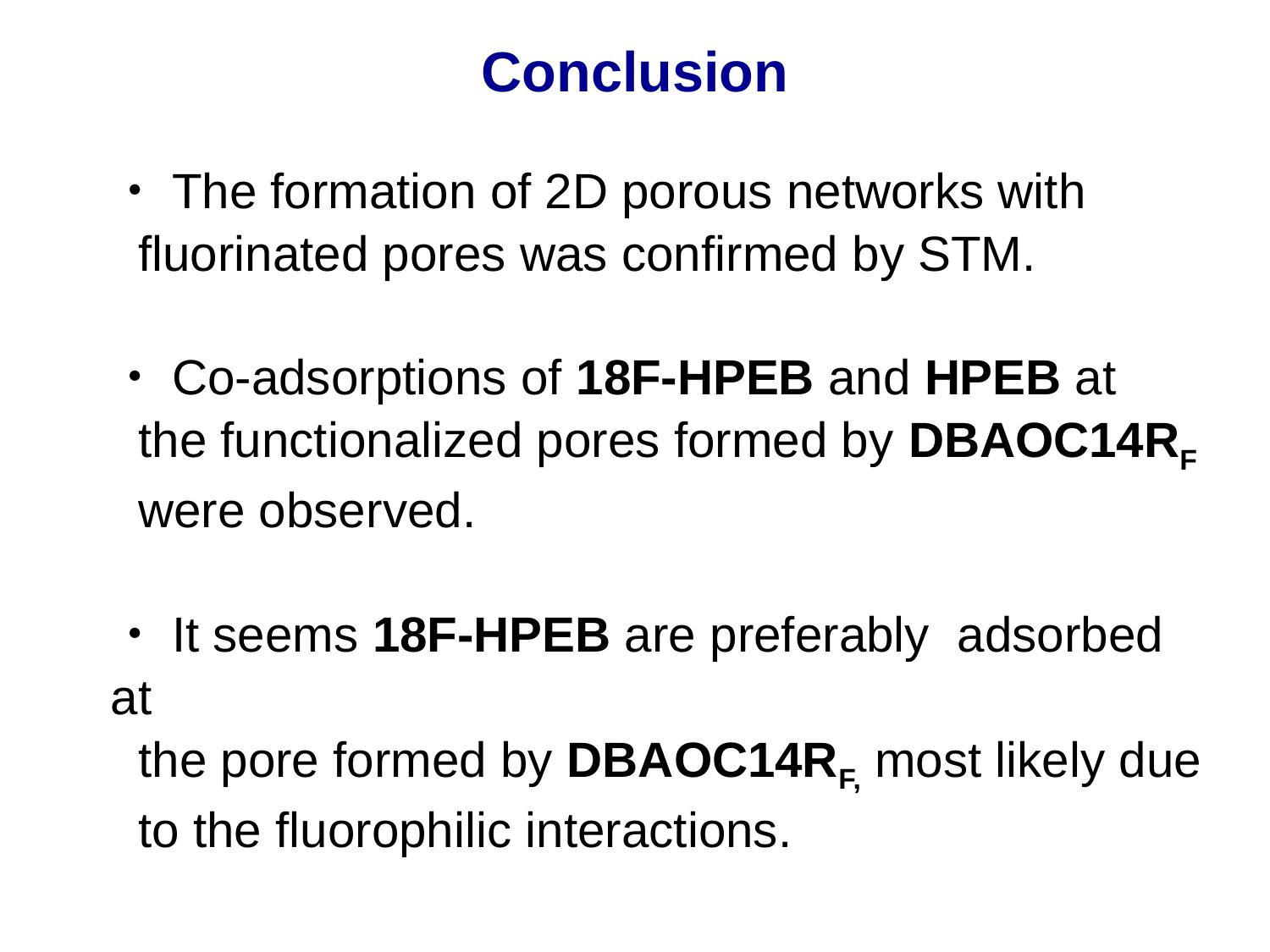

Conclusion
・The formation of 2D porous networks with
  fluorinated pores was confirmed by STM.

・Co-adsorptions of 18F-HPEB and HPEB at
  the functionalized pores formed by DBAOC14RF
  were observed.

・It seems 18F-HPEB are preferably  adsorbed at
  the pore formed by DBAOC14RF, most likely due
  to the fluorophilic interactions.